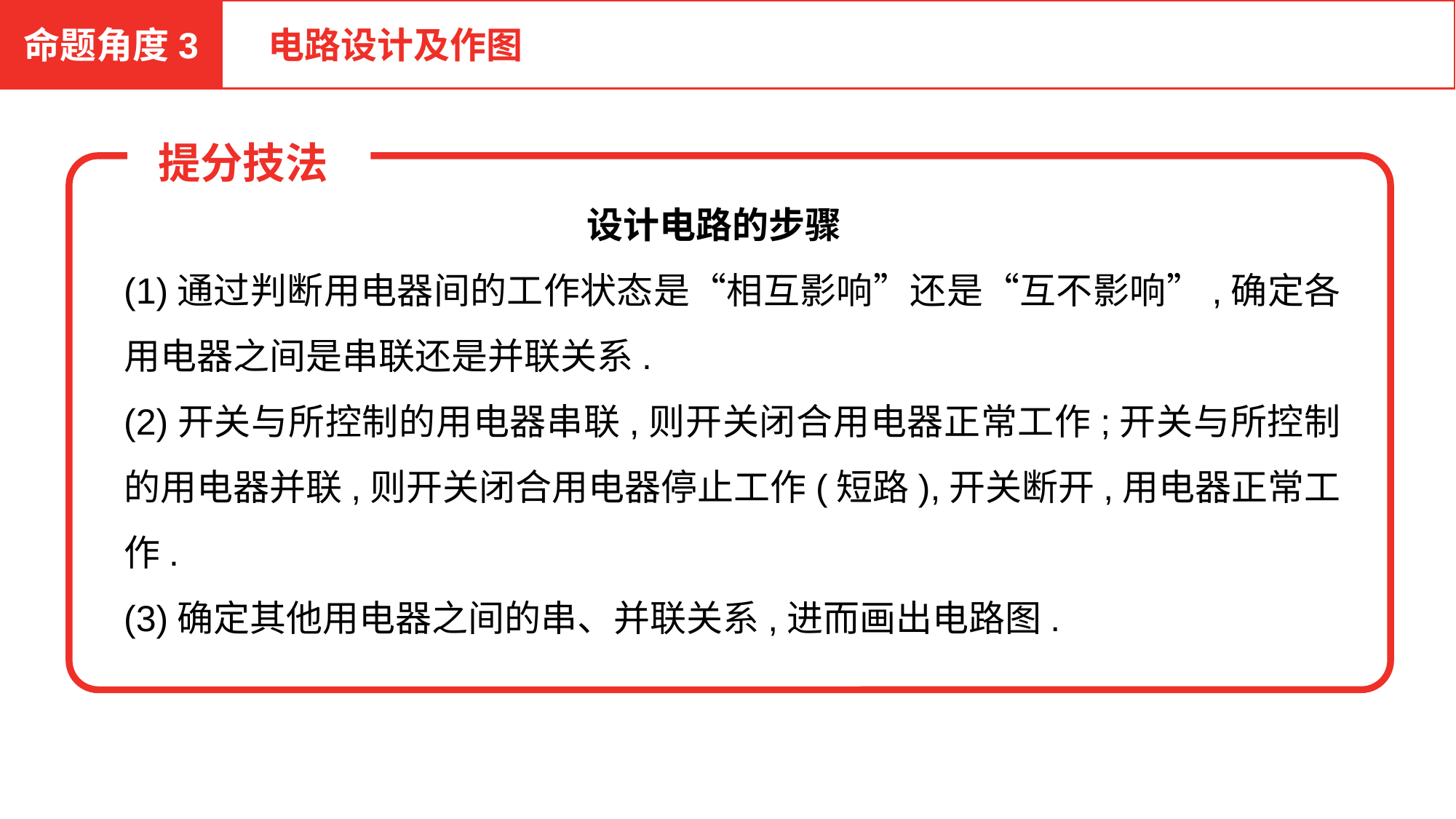

命题角度3
  电路设计及作图
 提分技法

设计电路的步骤
(1)通过判断用电器间的工作状态是“相互影响”还是“互不影响”,确定各用电器之间是串联还是并联关系.
(2)开关与所控制的用电器串联,则开关闭合用电器正常工作;开关与所控制的用电器并联,则开关闭合用电器停止工作(短路),开关断开,用电器正常工作.
(3)确定其他用电器之间的串、并联关系,进而画出电路图.